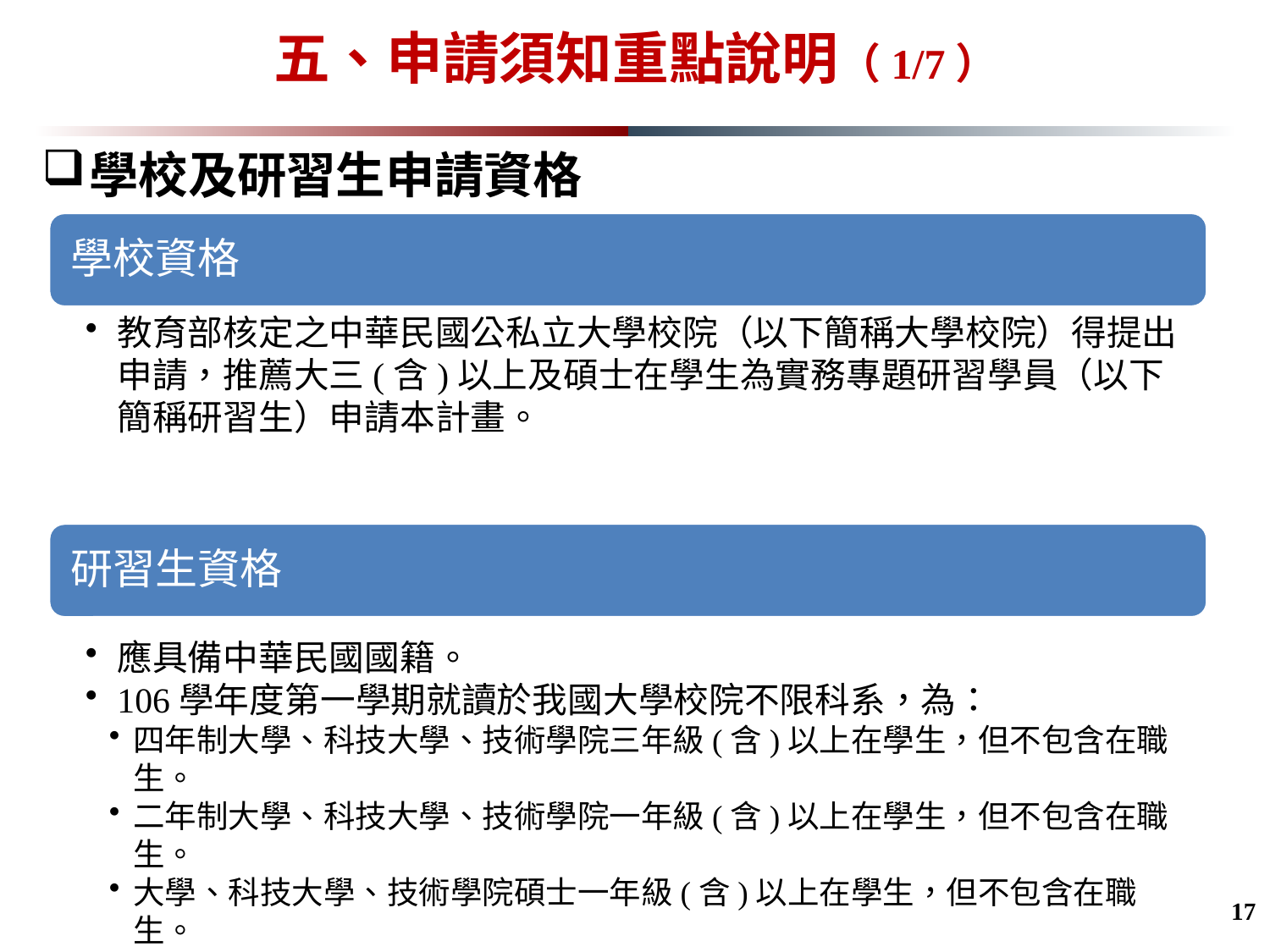

# 五、申請須知重點說明（1/7）
學校及研習生申請資格
學校資格
教育部核定之中華民國公私立大學校院（以下簡稱大學校院）得提出申請，推薦大三(含)以上及碩士在學生為實務專題研習學員（以下簡稱研習生）申請本計畫。
研習生資格

應具備中華民國國籍。
106學年度第一學期就讀於我國大學校院不限科系，為：
四年制大學、科技大學、技術學院三年級(含)以上在學生，但不包含在職生。
二年制大學、科技大學、技術學院一年級(含)以上在學生，但不包含在職生。
大學、科技大學、技術學院碩士一年級(含)以上在學生，但不包含在職生。